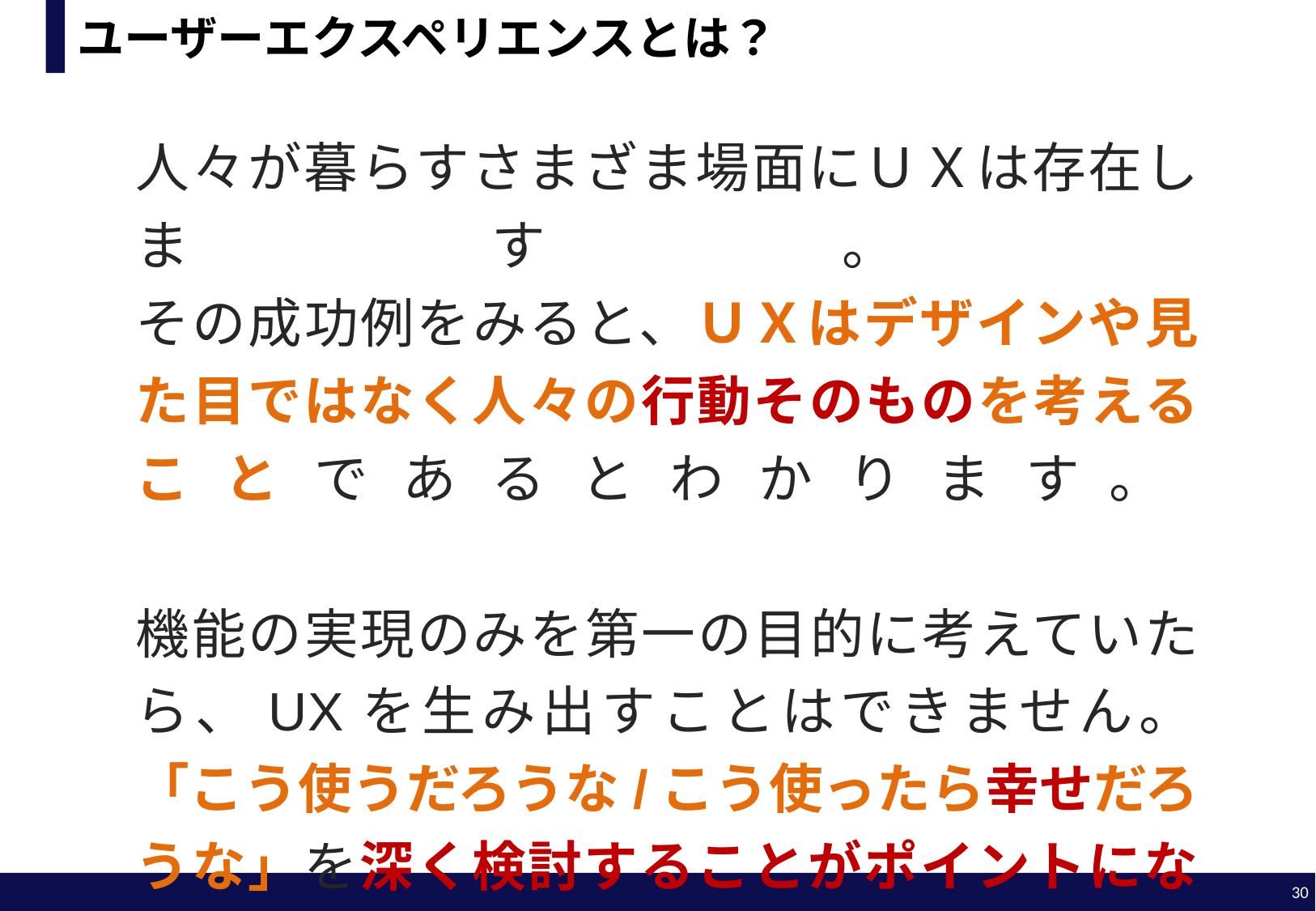

# ユーザーエクスペリエンスとは？
人々が暮らすさまざま場面にＵＸは存在します。
その成功例をみると、ＵＸはデザインや見た目ではなく人々の行動そのものを考えることであるとわかります。
機能の実現のみを第一の目的に考えていたら、UXを生み出すことはできません。
「こう使うだろうな/こう使ったら幸せだろうな」を深く検討することがポイントになります。